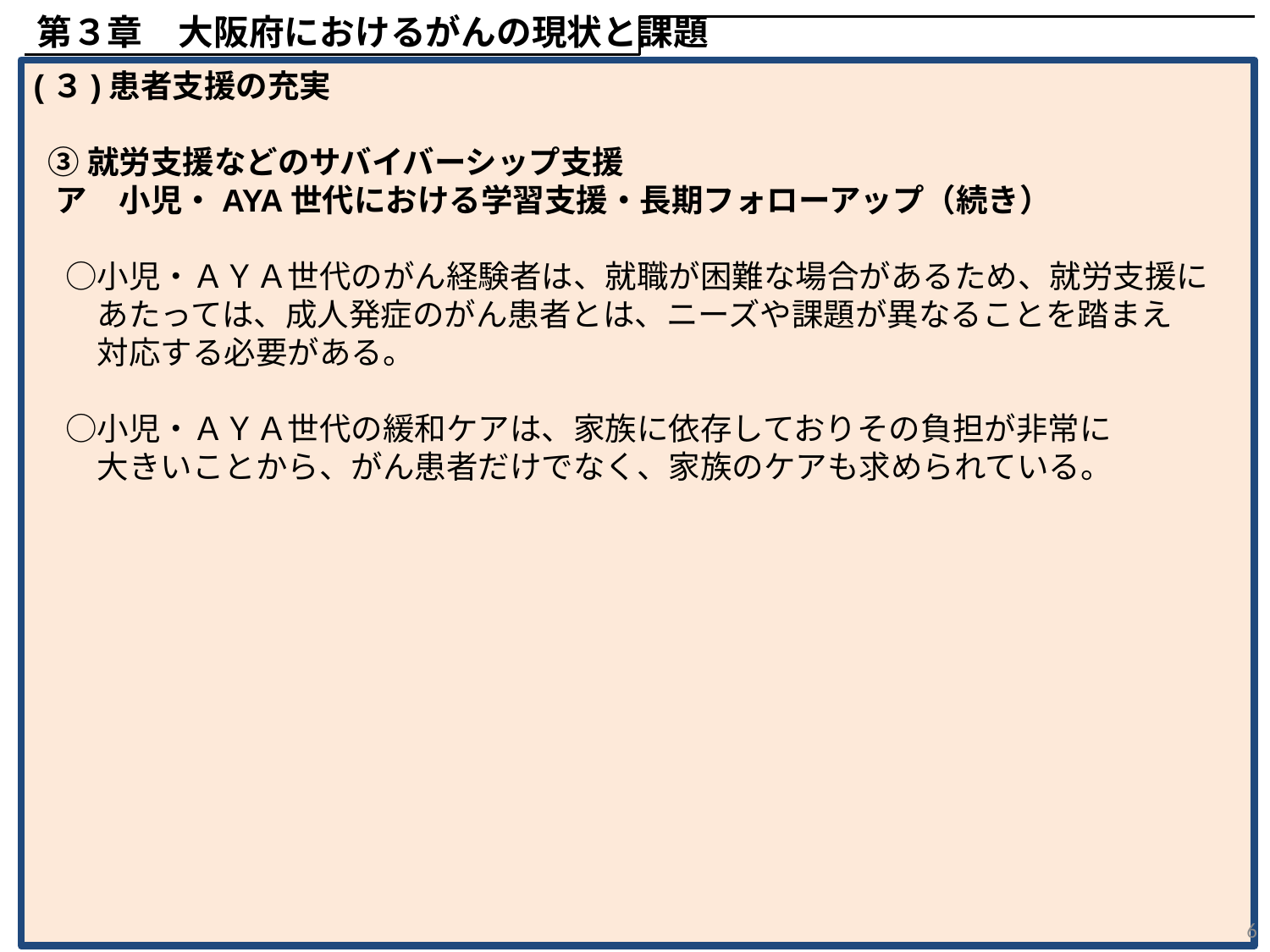

第３章　大阪府におけるがんの現状と課題
(３)患者支援の充実

  ③就労支援などのサバイバーシップ支援
  ア　小児・AYA世代における学習支援・長期フォローアップ（続き）

　○小児・ＡＹＡ世代のがん経験者は、就職が困難な場合があるため、就労支援に
　　あたっては、成人発症のがん患者とは、ニーズや課題が異なることを踏まえ
　　対応する必要がある。

　○小児・ＡＹＡ世代の緩和ケアは、家族に依存しておりその負担が非常に
　　大きいことから、がん患者だけでなく、家族のケアも求められている。
6